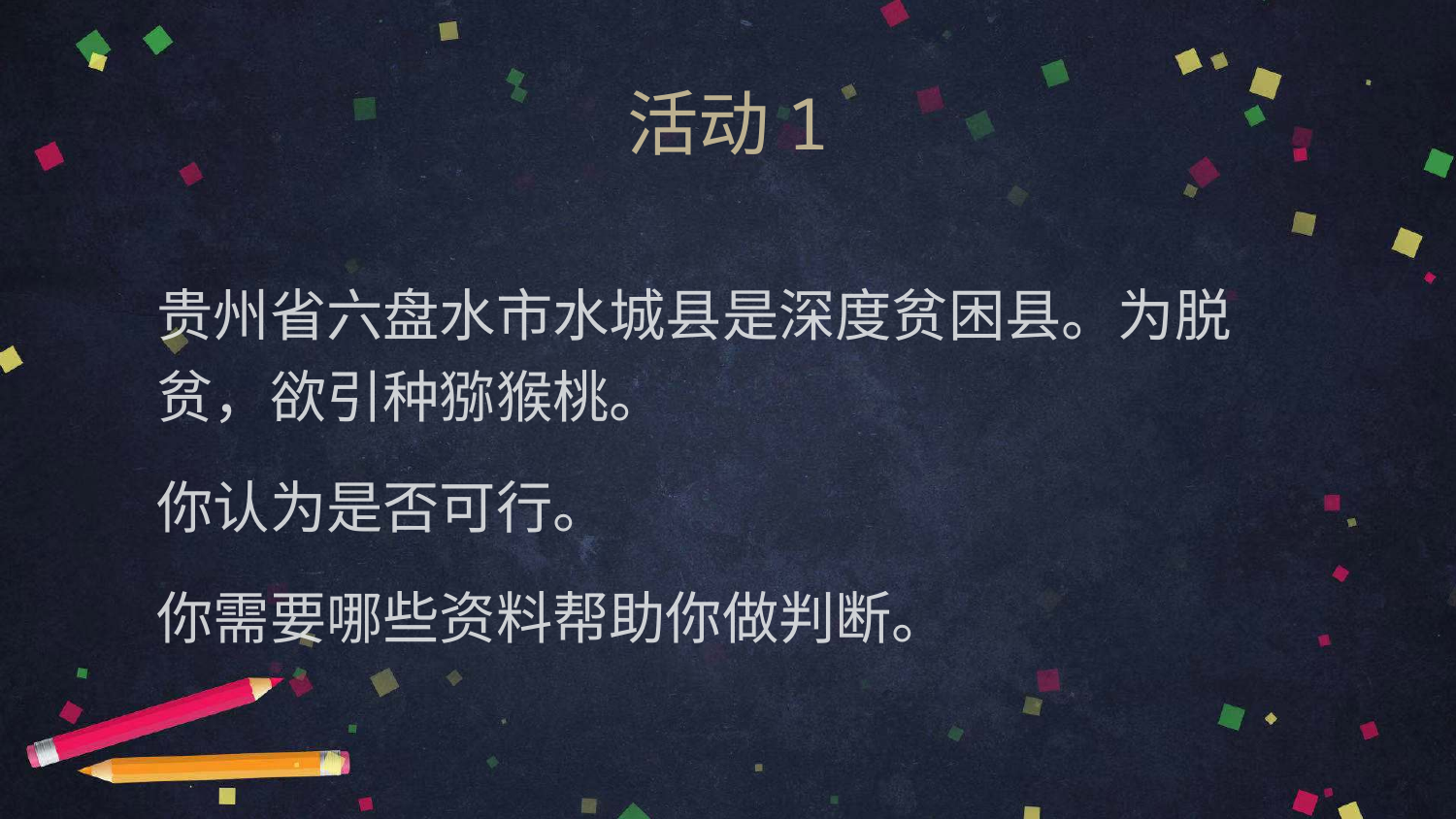

# 活动1
贵州省六盘水市水城县是深度贫困县。为脱贫，欲引种猕猴桃。
你认为是否可行。
你需要哪些资料帮助你做判断。